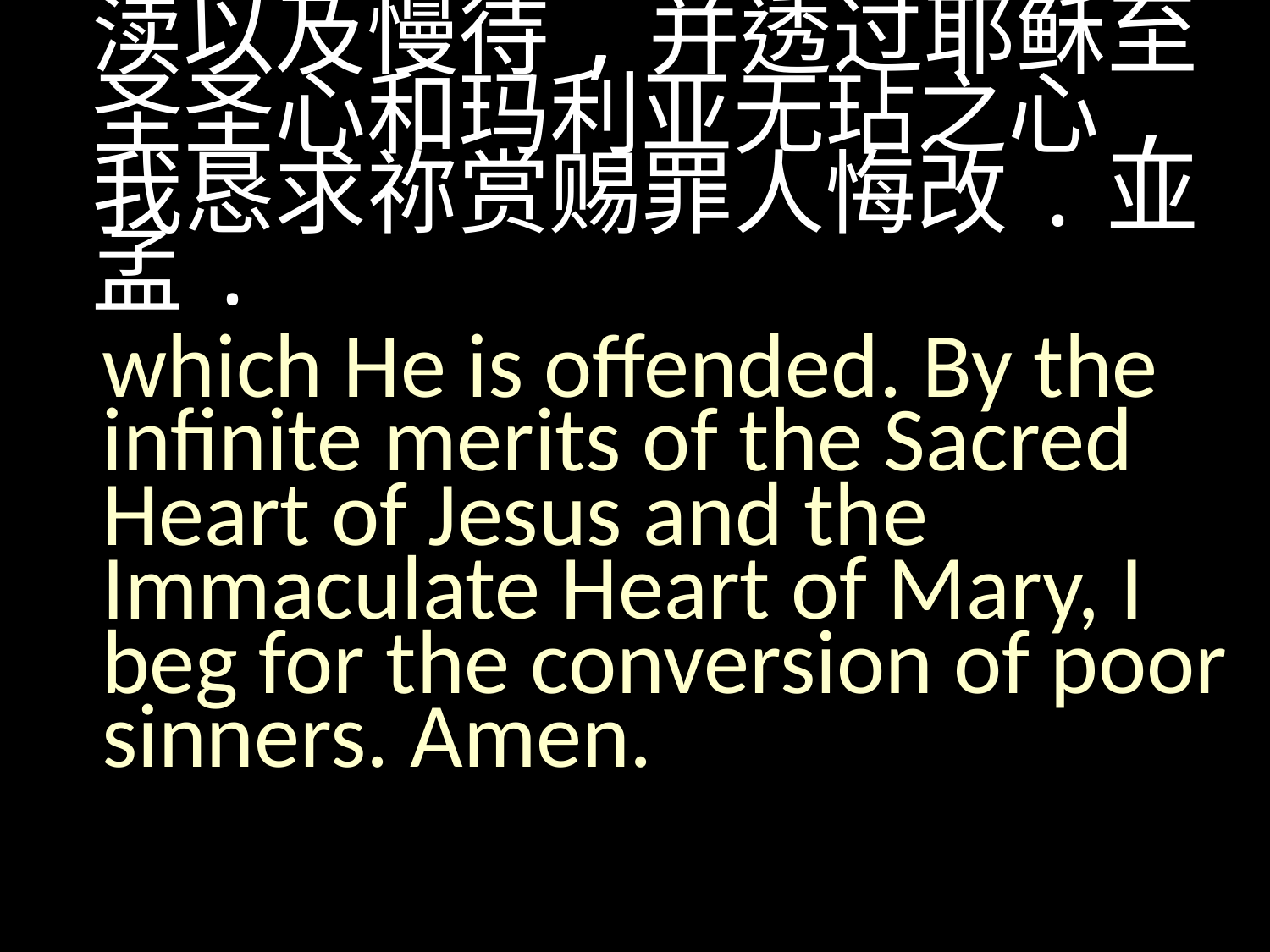

渎以及慢待,并透过耶稣至圣圣心和玛利亚无玷之心,我恳求祢赏赐罪人悔改.亚孟.
which He is offended. By the infinite merits of the Sacred Heart of Jesus and the Immaculate Heart of Mary, I beg for the conversion of poor sinners. Amen.